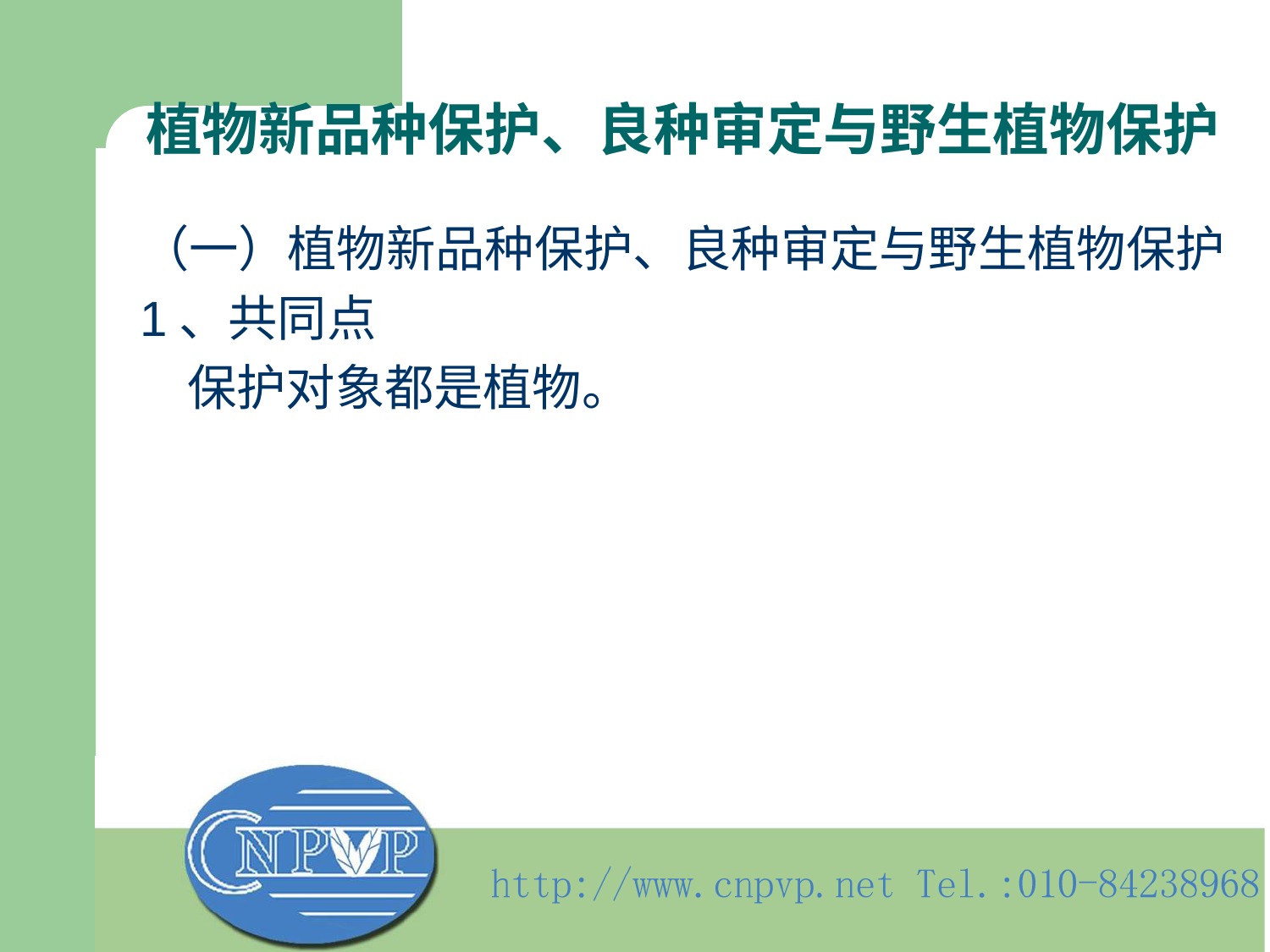

# 植物新品种保护、良种审定与野生植物保护
（一）植物新品种保护、良种审定与野生植物保护
1、共同点
	保护对象都是植物。